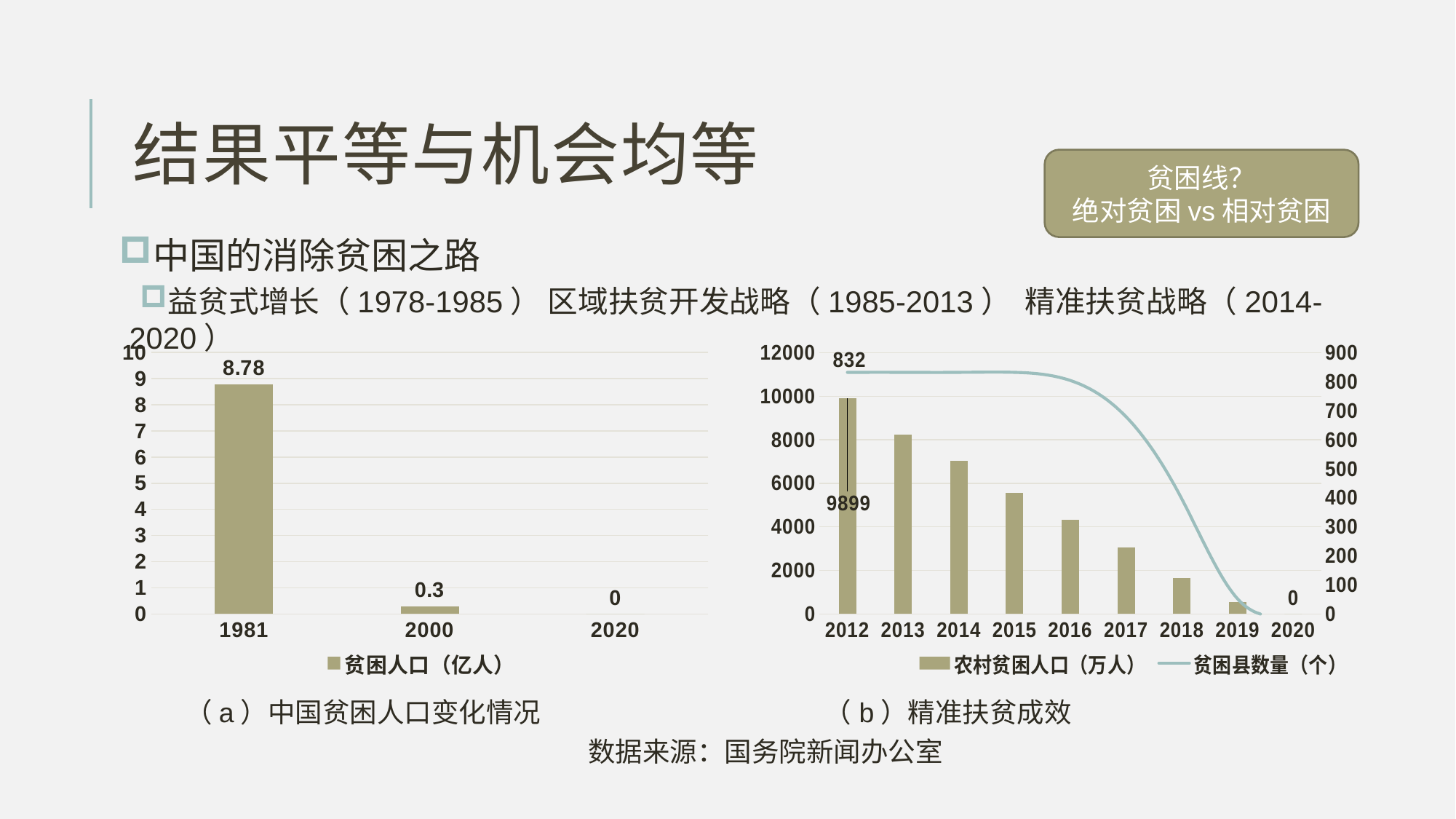

# 结果平等与机会均等
贫困线？
绝对贫困vs相对贫困
中国的消除贫困之路
益贫式增长（1978-1985） 区域扶贫开发战略（1985-2013）  精准扶贫战略（2014-2020）

        （a）中国贫困人口变化情况                                              （b）精准扶贫成效
数据来源：国务院新闻办公室

### Chart

| Category | 贫困人口（亿人） |
|---|---|
| 1981.0 | 8.780000000000001 |
| 2000.0 | 0.3 |
| 2020.0 | 0.0 |

### Chart

| Category | 农村贫困人口（万人） | 贫困县数量（个） |
|---|---|---|
| 2012.0 | 9899.0 | 832.0 |
| 2013.0 | 8249.0 | 832.0 |
| 2014.0 | 7017.0 | 832.0 |
| 2015.0 | 5575.0 | 832.0 |
| 2016.0 | 4335.0 | 804.0 |
| 2017.0 | 3046.0 | 679.0 |
| 2018.0 | 1660.0 | 396.0 |
| 2019.0 | 551.0 | 52.0 |
| 2020.0 | 0.0 | 0.0 |